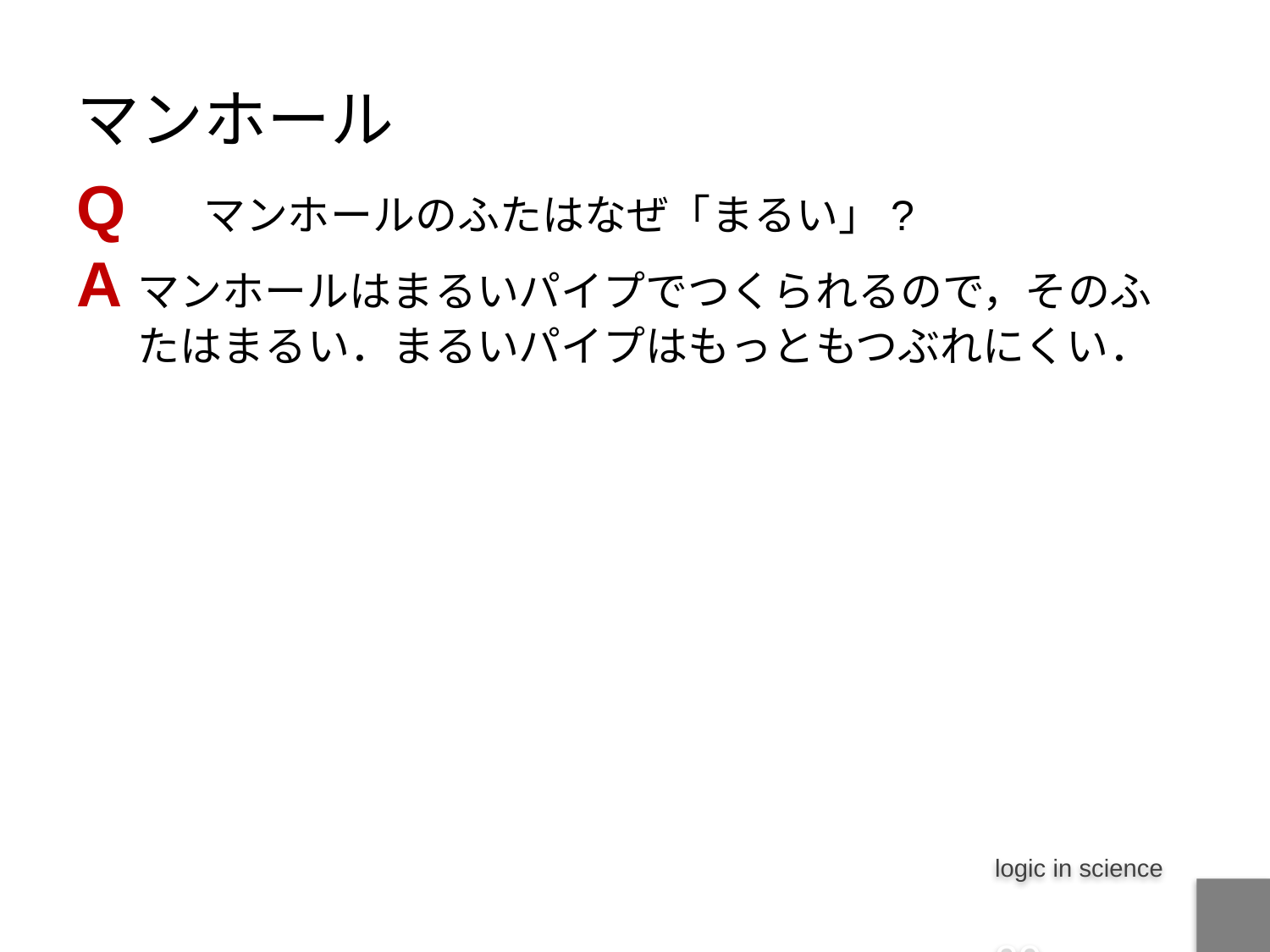

# マンホール
Q	マンホールのふたはなぜ「まるい」?
A	マンホールはまるいパイプでつくられるので，そのふたはまるい．まるいパイプはもっともつぶれにくい．